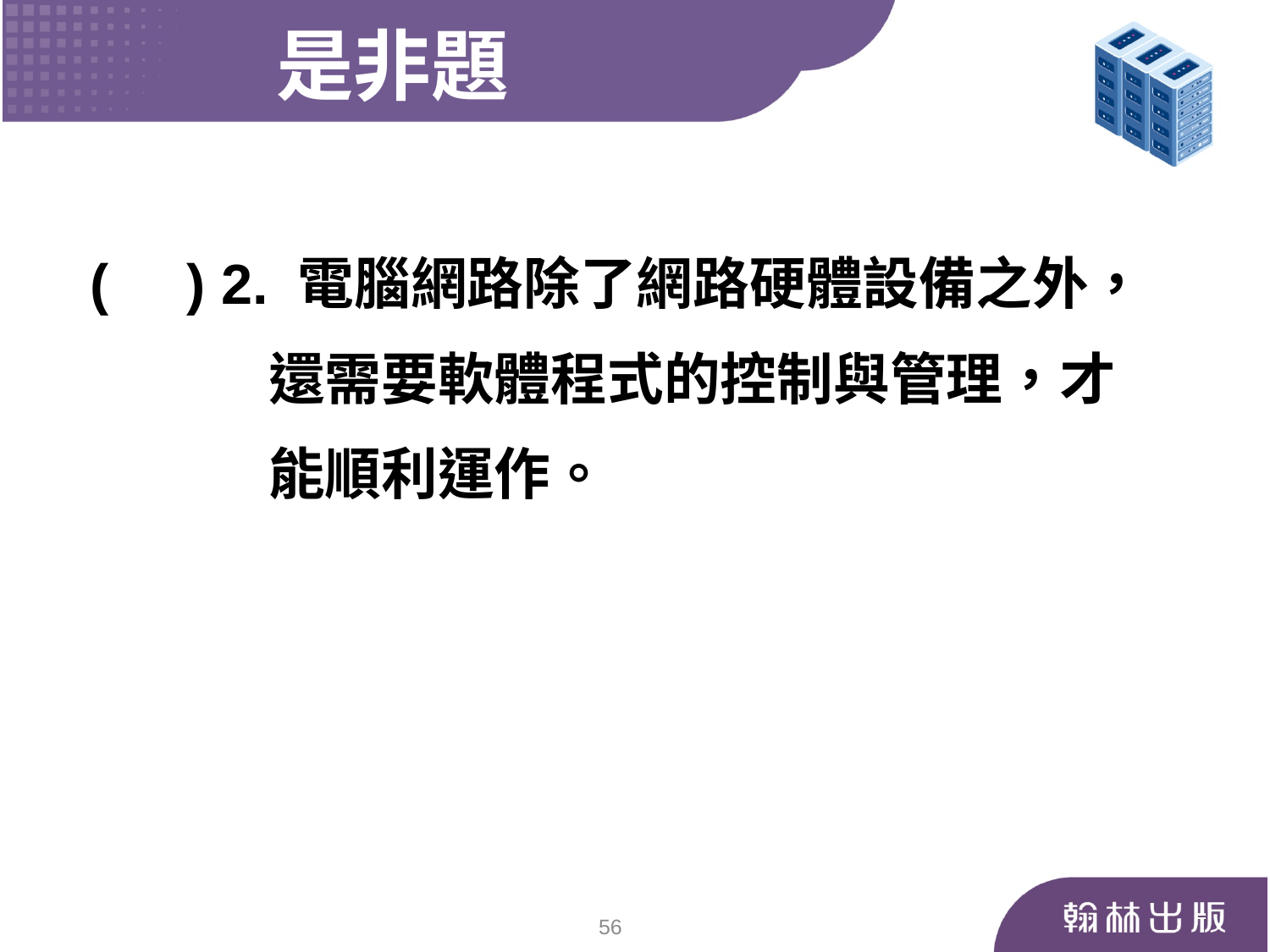

是非題
 (     ) 2. 電腦網路除了網路硬體設備之外，
              還需要軟體程式的控制與管理，才
              能順利運作。
56